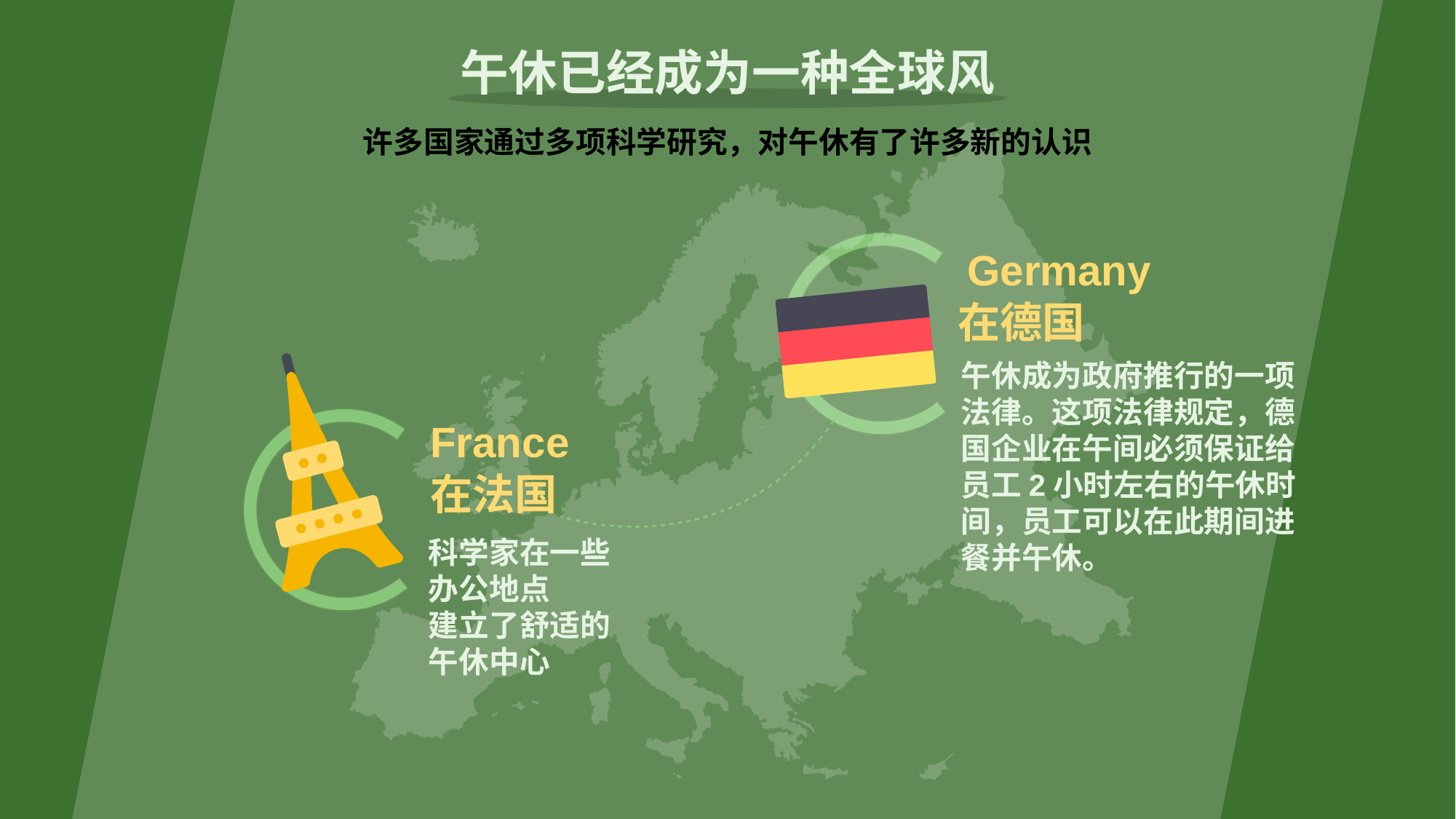

午休已经成为一种全球风

许多国家通过多项科学研究，对午休有了许多新的认识

Germany

在德国
午休成为政府推行的一项法律。这项法律规定，德国企业在午间必须保证给员工2小时左右的午休时间，员工可以在此期间进餐并午休。

France

在法国
科学家在一些办公地点
建立了舒适的午休中心